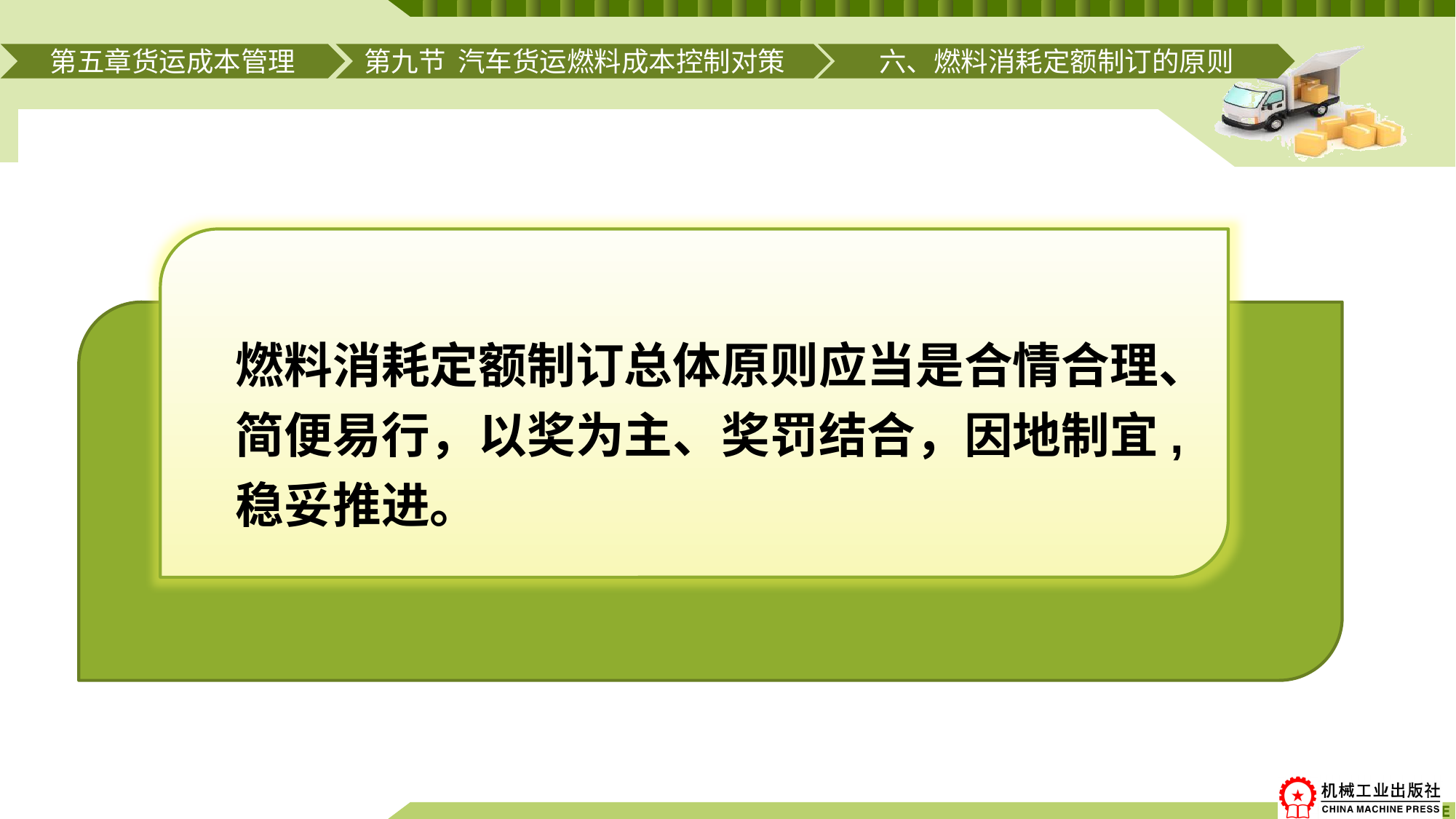

第五章货运成本管理
第九节  汽车货运燃料成本控制对策
六、燃料消耗定额制订的原则
表5-20

# 燃料消耗定额制订总体原则应当是合情合理、简便易行，以奖为主、奖罚结合，因地制宜,稳妥推进。